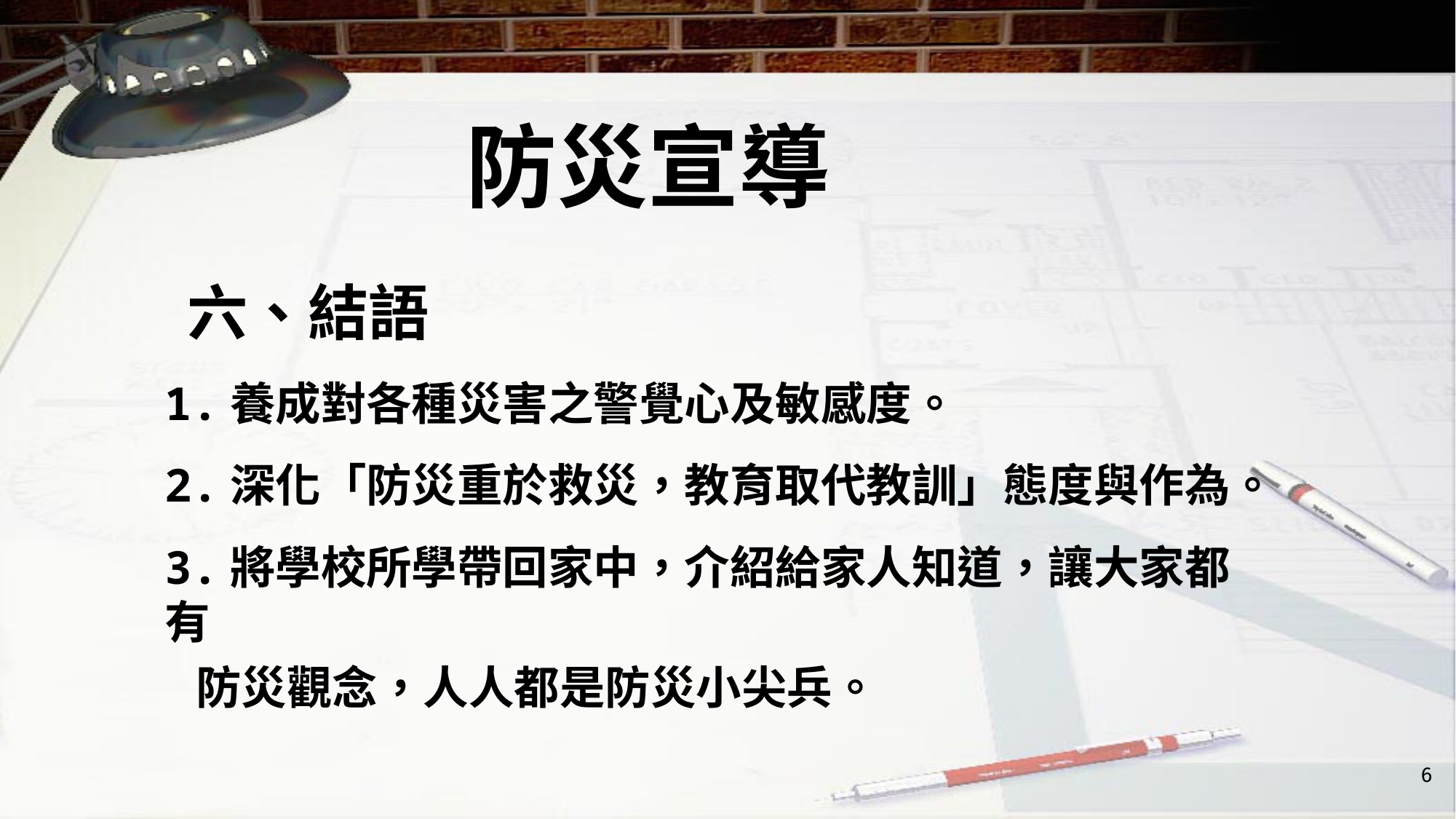

# 防災宣導
 六、結語
1.養成對各種災害之警覺心及敏感度。
2.深化「防災重於救災，教育取代教訓」態度與作為。
3.將學校所學帶回家中，介紹給家人知道，讓大家都有
  防災觀念，人人都是防災小尖兵。
6